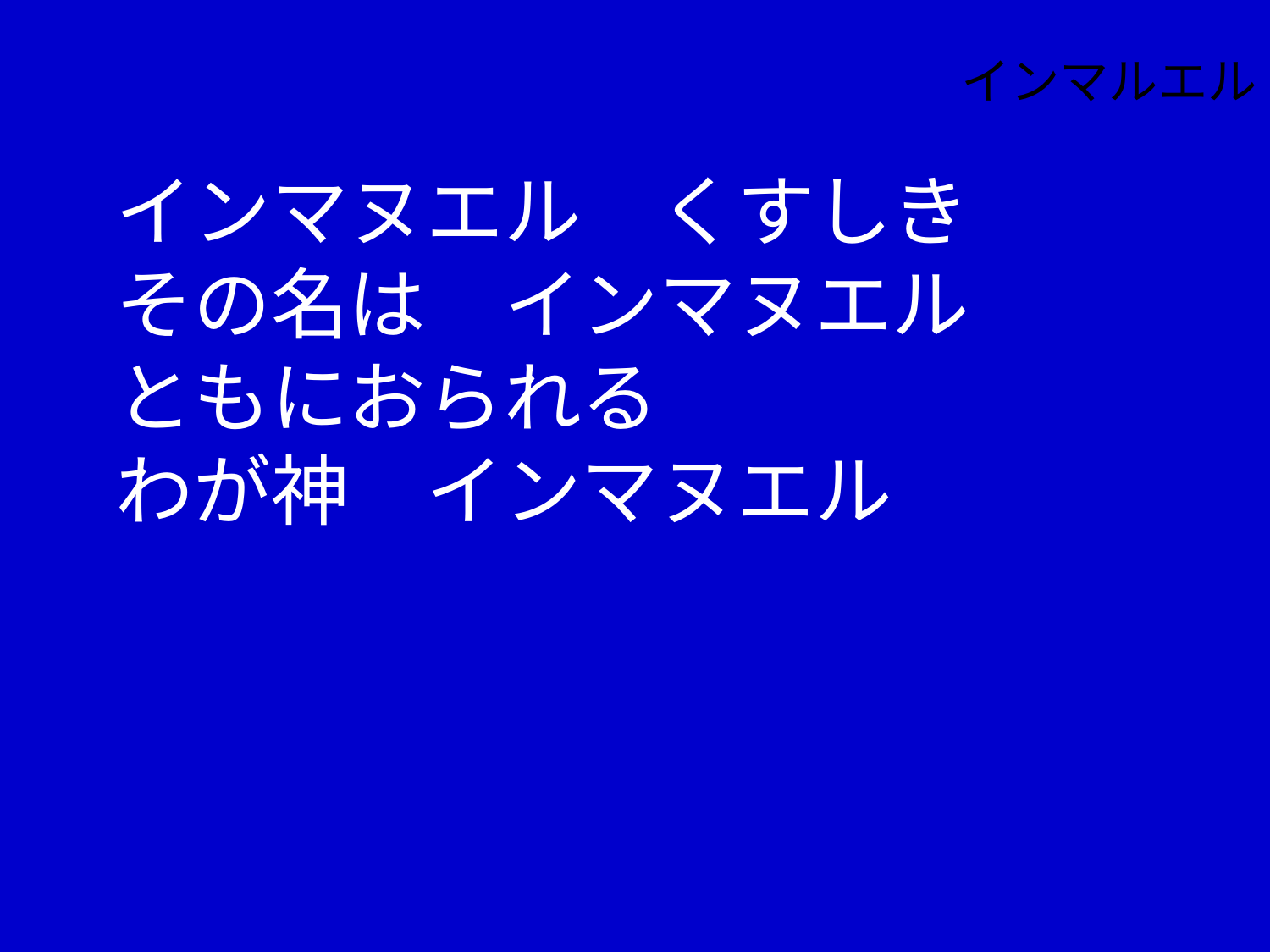

# インマルエル
インマヌエル　くすしき
その名は　インマヌエル
ともにおられる
わが神　インマヌエル